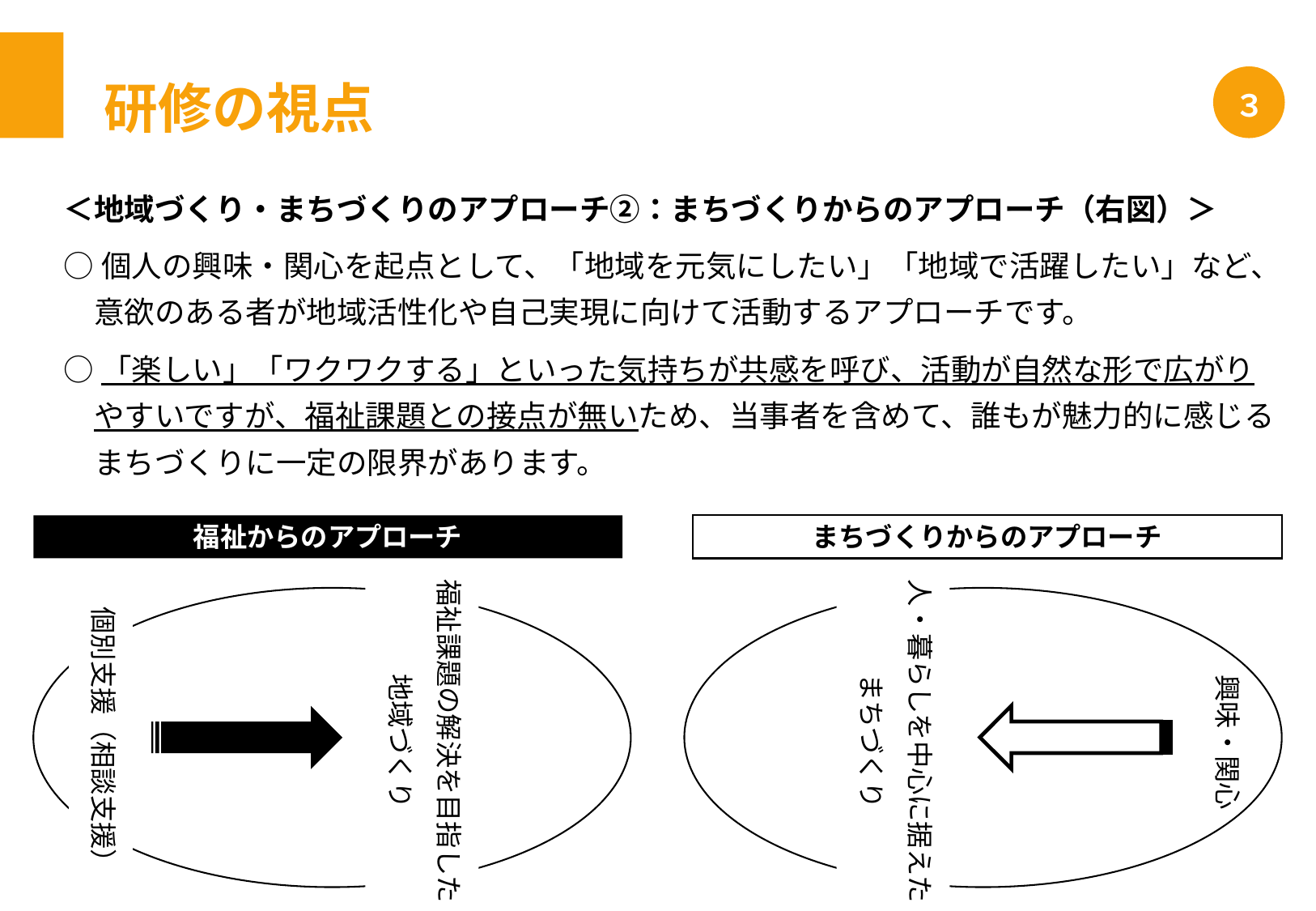

研修の視点
３
＜地域づくり・まちづくりのアプローチ②：まちづくりからのアプローチ（右図）＞
○個人の興味・関心を起点として、「地域を元気にしたい」「地域で活躍したい」など、
　意欲のある者が地域活性化や自己実現に向けて活動するアプローチです。
○「楽しい」「ワクワクする」といった気持ちが共感を呼び、活動が自然な形で広がり
　やすいですが、福祉課題との接点が無いため、当事者を含めて、誰もが魅力的に感じる
　まちづくりに一定の限界があります。
福祉からのアプローチ
まちづくりからのアプローチ
人・暮らしを中心に据えた
まちづくり
福祉課題の解決を目指した
地域づくり

個別支援（相談支援）
興味・関心